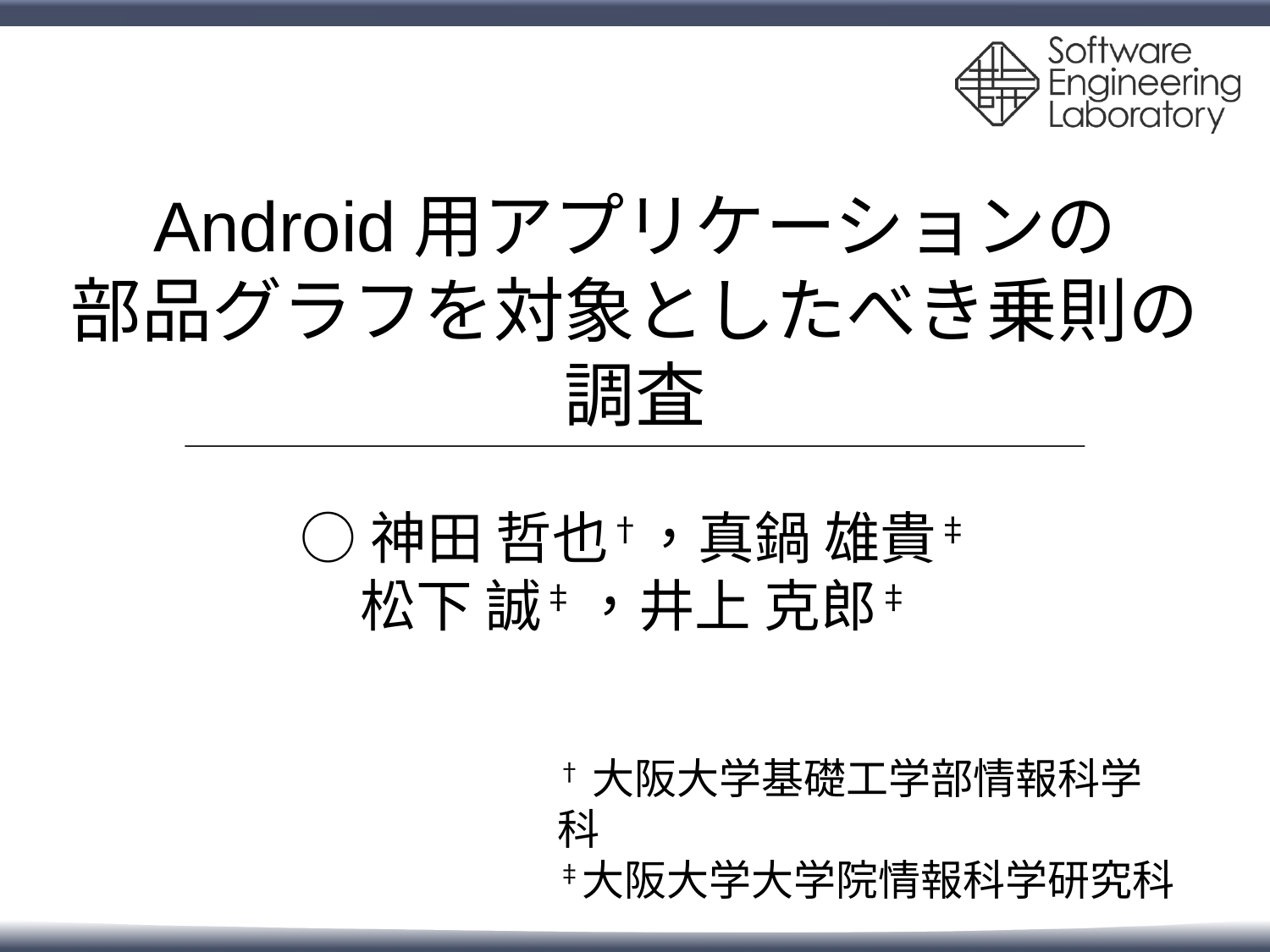

# Android用アプリケーションの 部品グラフを対象としたべき乗則の調査
○神田 哲也†，真鍋 雄貴‡
松下 誠‡ ，井上 克郎‡
†大阪大学基礎工学部情報科学科
‡大阪大学大学院情報科学研究科